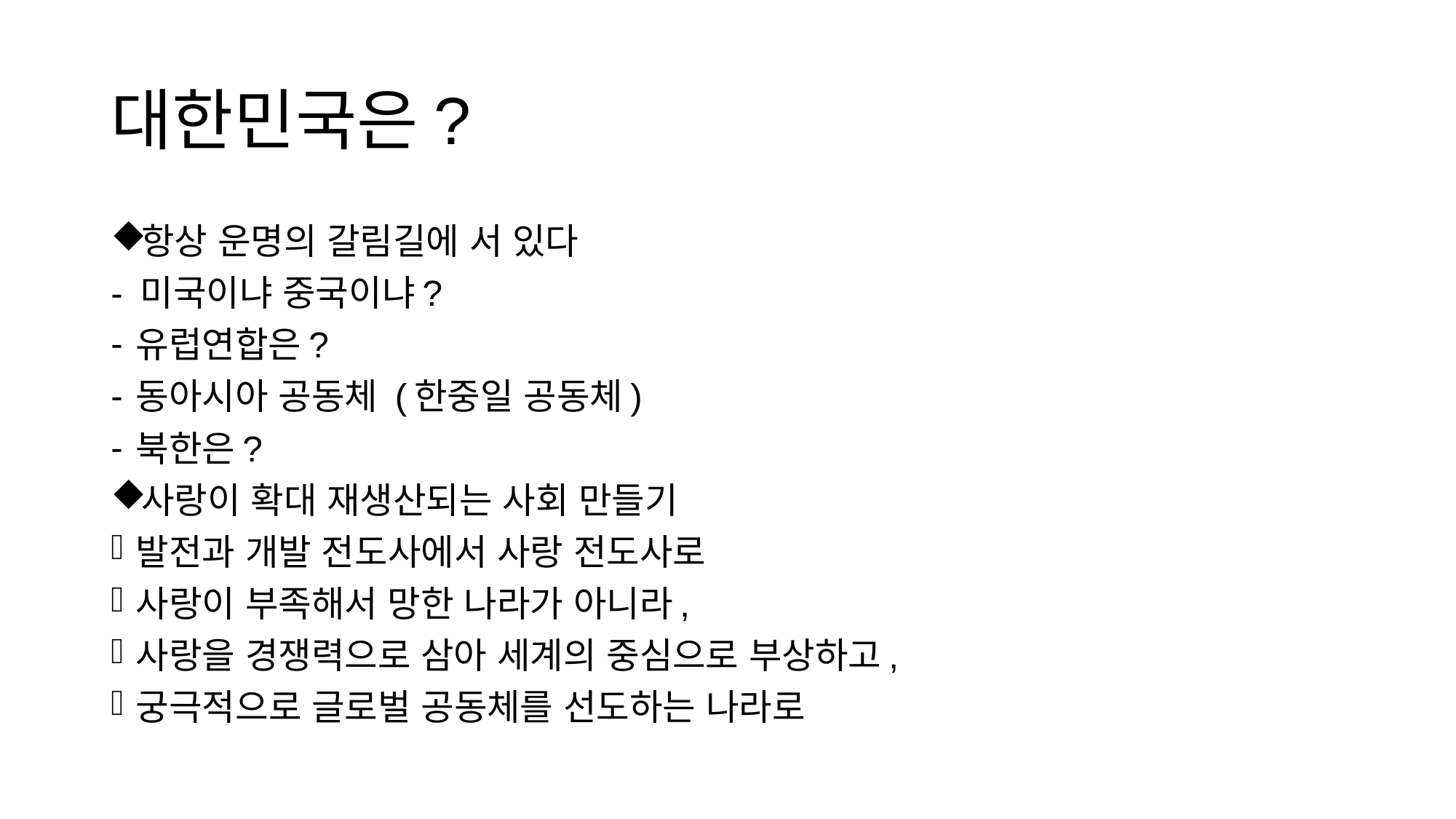

# 대한민국은?
항상 운명의 갈림길에 서 있다
- 미국이냐 중국이냐?
유럽연합은?
동아시아 공동체 (한중일 공동체)
북한은?
사랑이 확대 재생산되는 사회 만들기
발전과 개발 전도사에서 사랑 전도사로
사랑이 부족해서 망한 나라가 아니라,
사랑을 경쟁력으로 삼아 세계의 중심으로 부상하고,
궁극적으로 글로벌 공동체를 선도하는 나라로